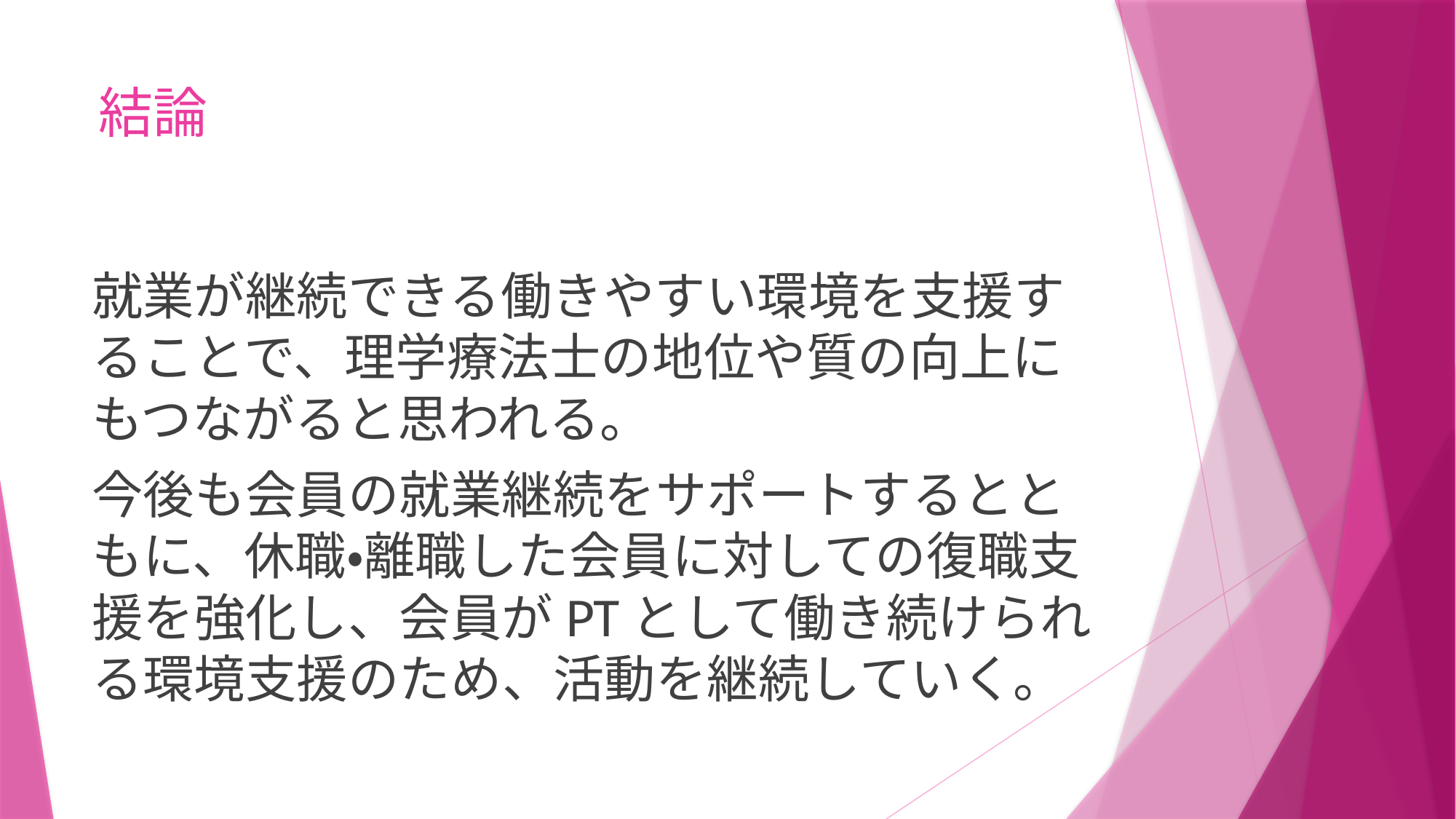

# 結論
就業が継続できる働きやすい環境を支援することで、理学療法士の地位や質の向上にもつながると思われる。
今後も会員の就業継続をサポートするとともに、休職・離職した会員に対しての復職支援を強化し、会員がPTとして働き続けられる環境支援のため、活動を継続していく。